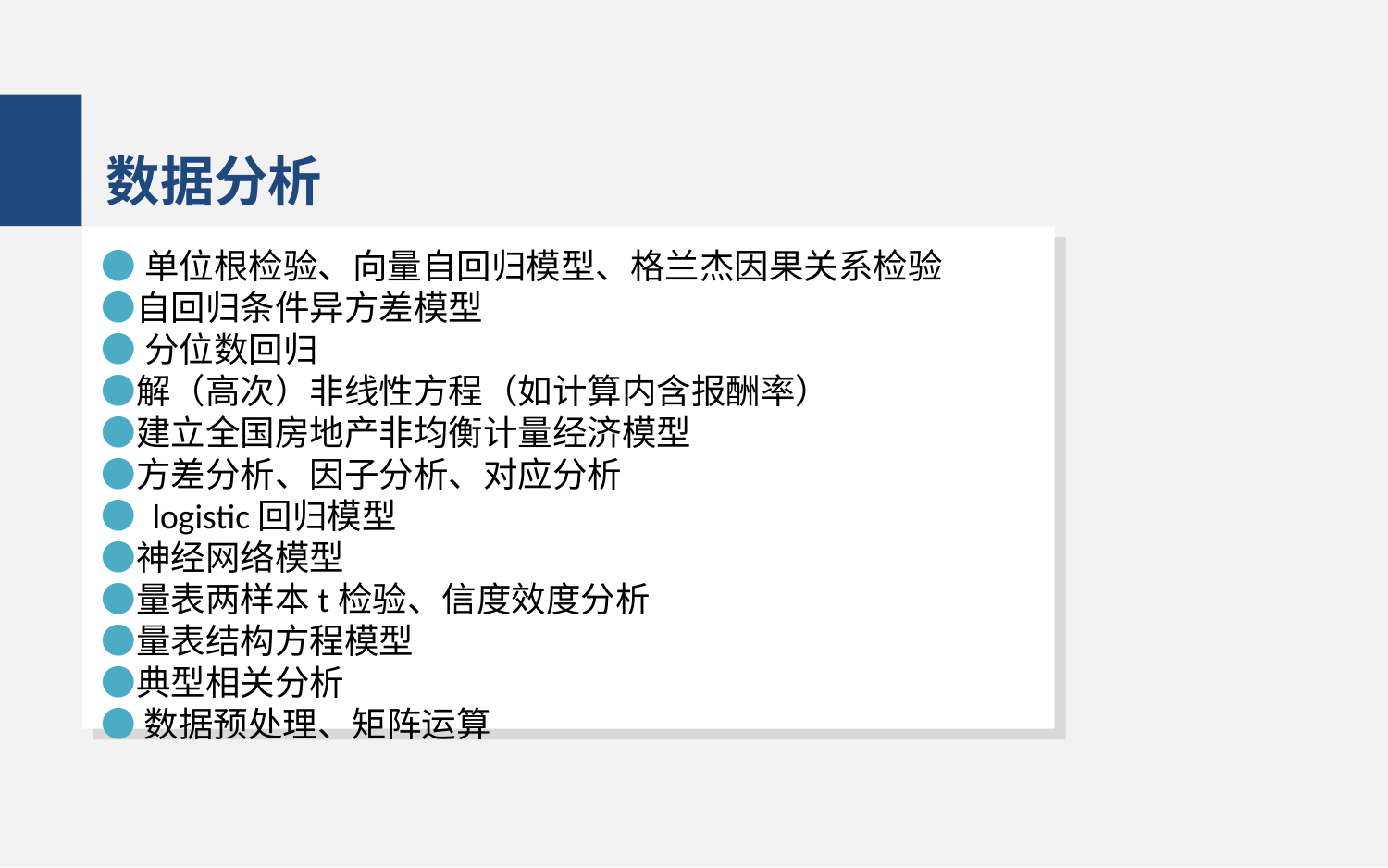

数据分析
●单位根检验、向量自回归模型、格兰杰因果关系检验
●自回归条件异方差模型
●分位数回归
●解（高次）非线性方程（如计算内含报酬率）
●建立全国房地产非均衡计量经济模型
●方差分析、因子分析、对应分析
● logistic回归模型
●神经网络模型
●量表两样本t检验、信度效度分析
●量表结构方程模型
●典型相关分析
● 数据预处理、矩阵运算